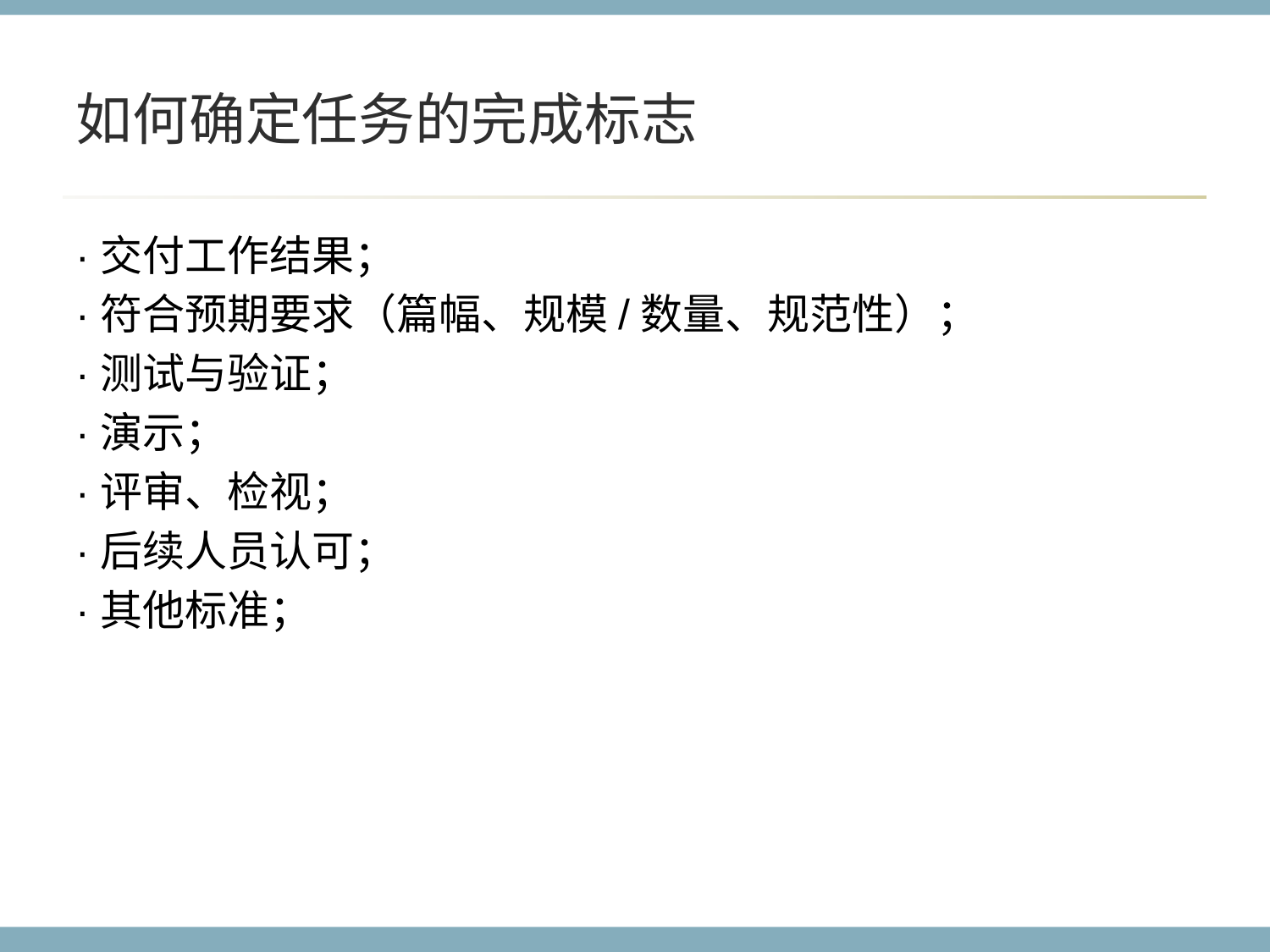

# 如何确定任务的完成标志
·交付工作结果；
·符合预期要求（篇幅、规模/数量、规范性）；
·测试与验证；
·演示；
·评审、检视；
·后续人员认可；
·其他标准；